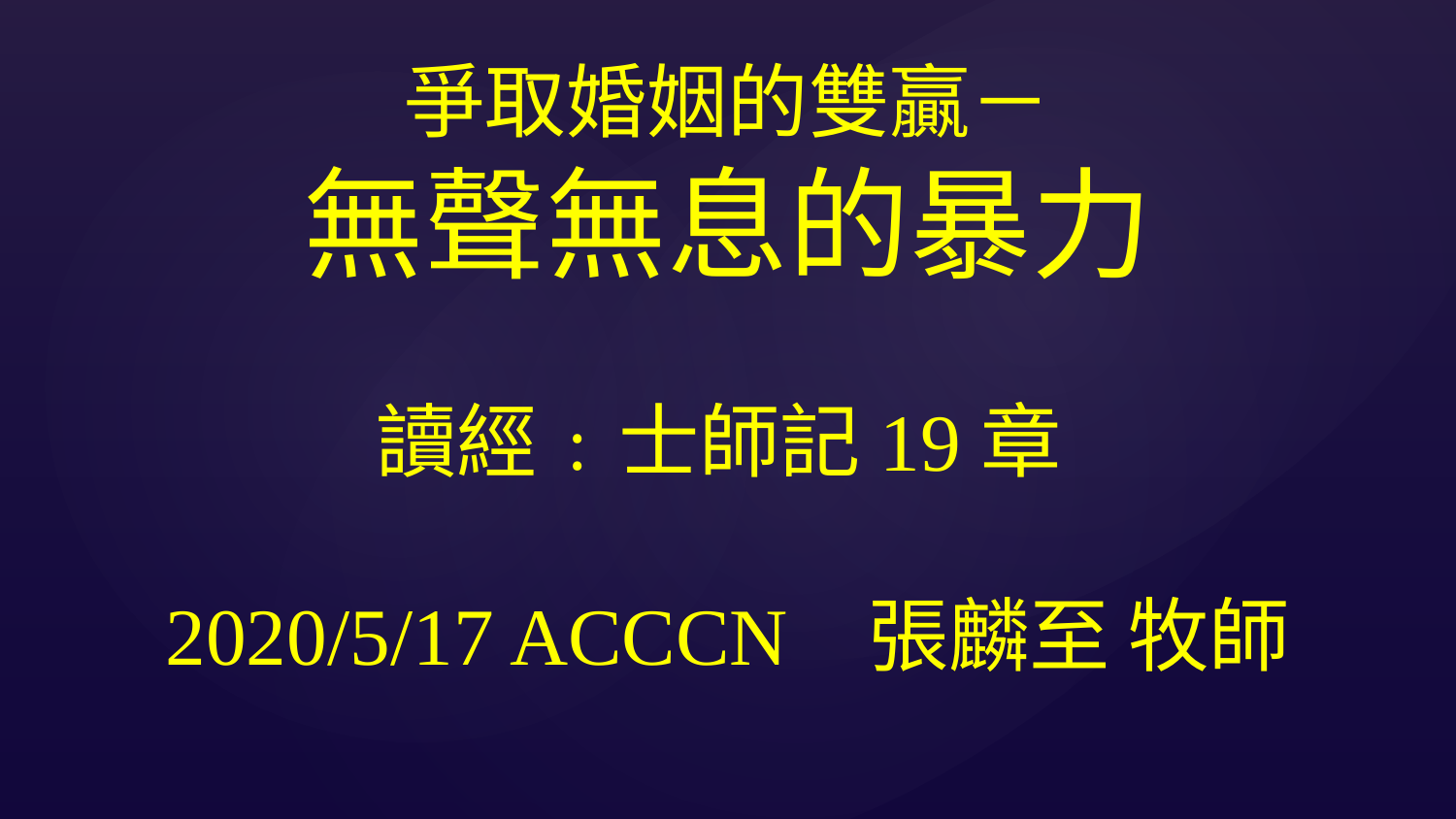

爭取婚姻的雙贏－
無聲無息的暴力

讀經﹕士師記19章

2020/5/17 ACCCN   張麟至 牧師